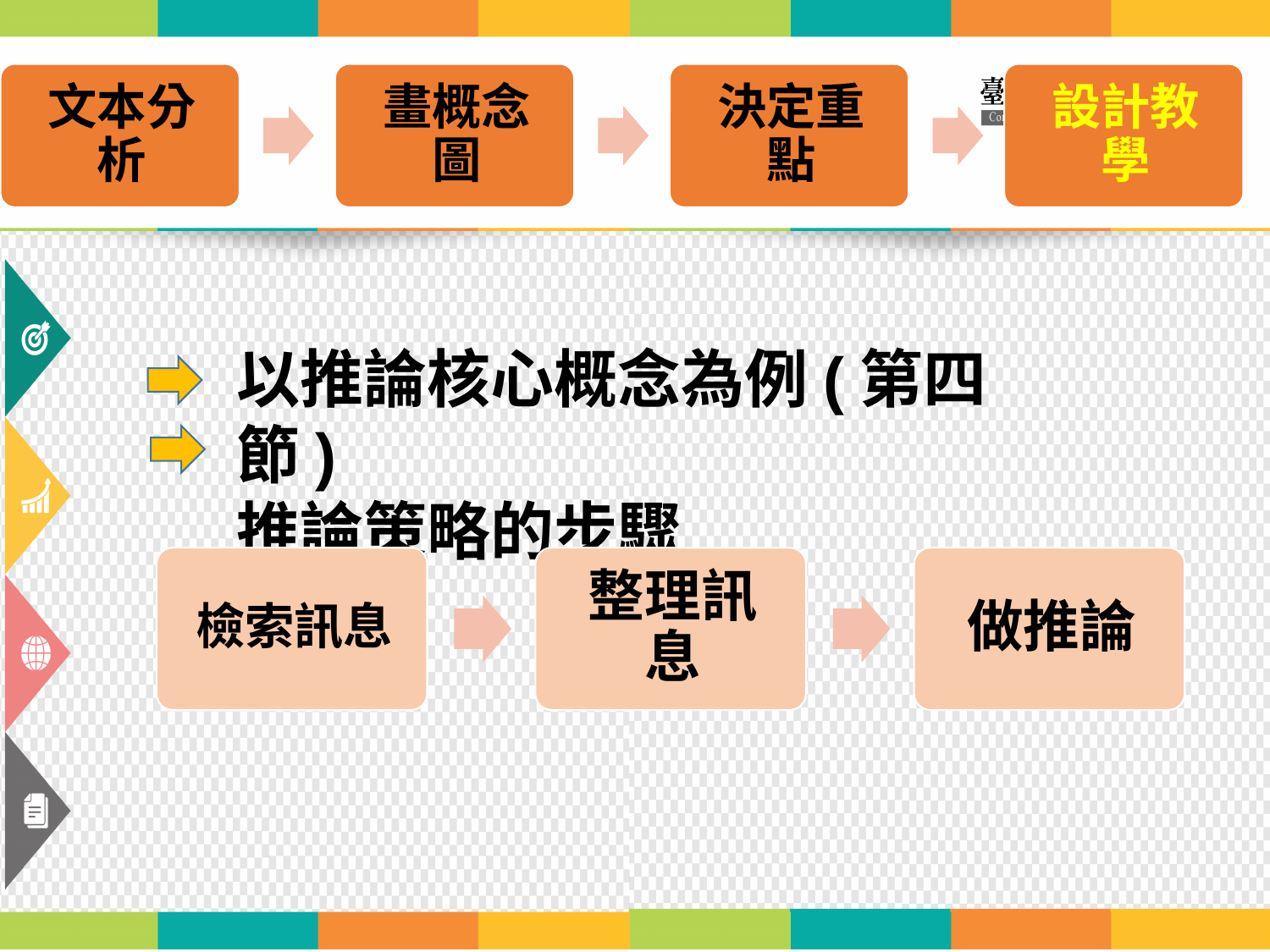

文本分析

畫概念圖

決定重點

設計教學
以推論核心概念為例(第四節)
推論策略的步驟

檢索訊息

整理訊息

做推論